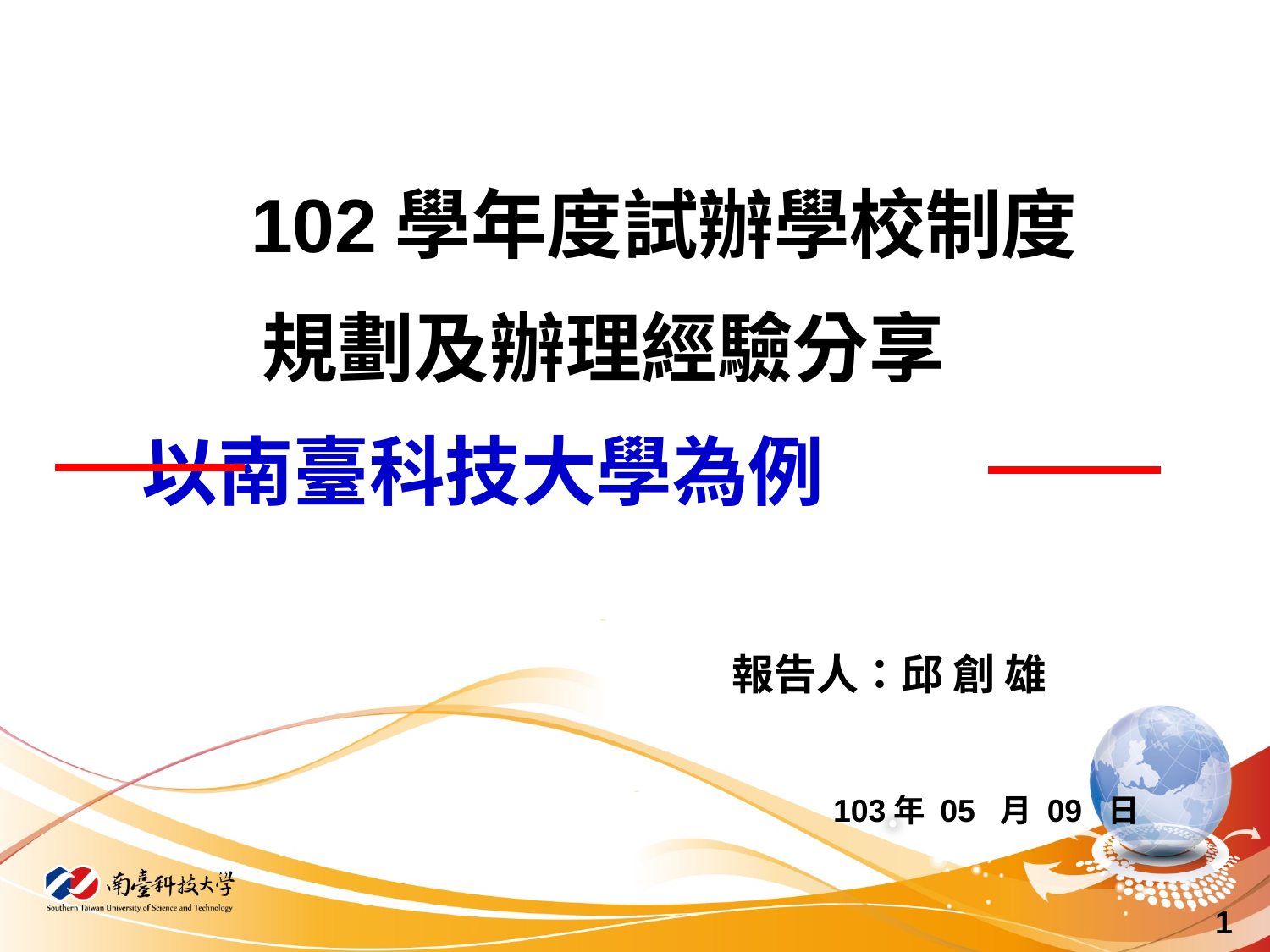

# 102學年度試辦學校制度 規劃及辦理經驗分享 以南臺科技大學為例
    報告人：邱 創 雄

103年 05  月 09  日
1